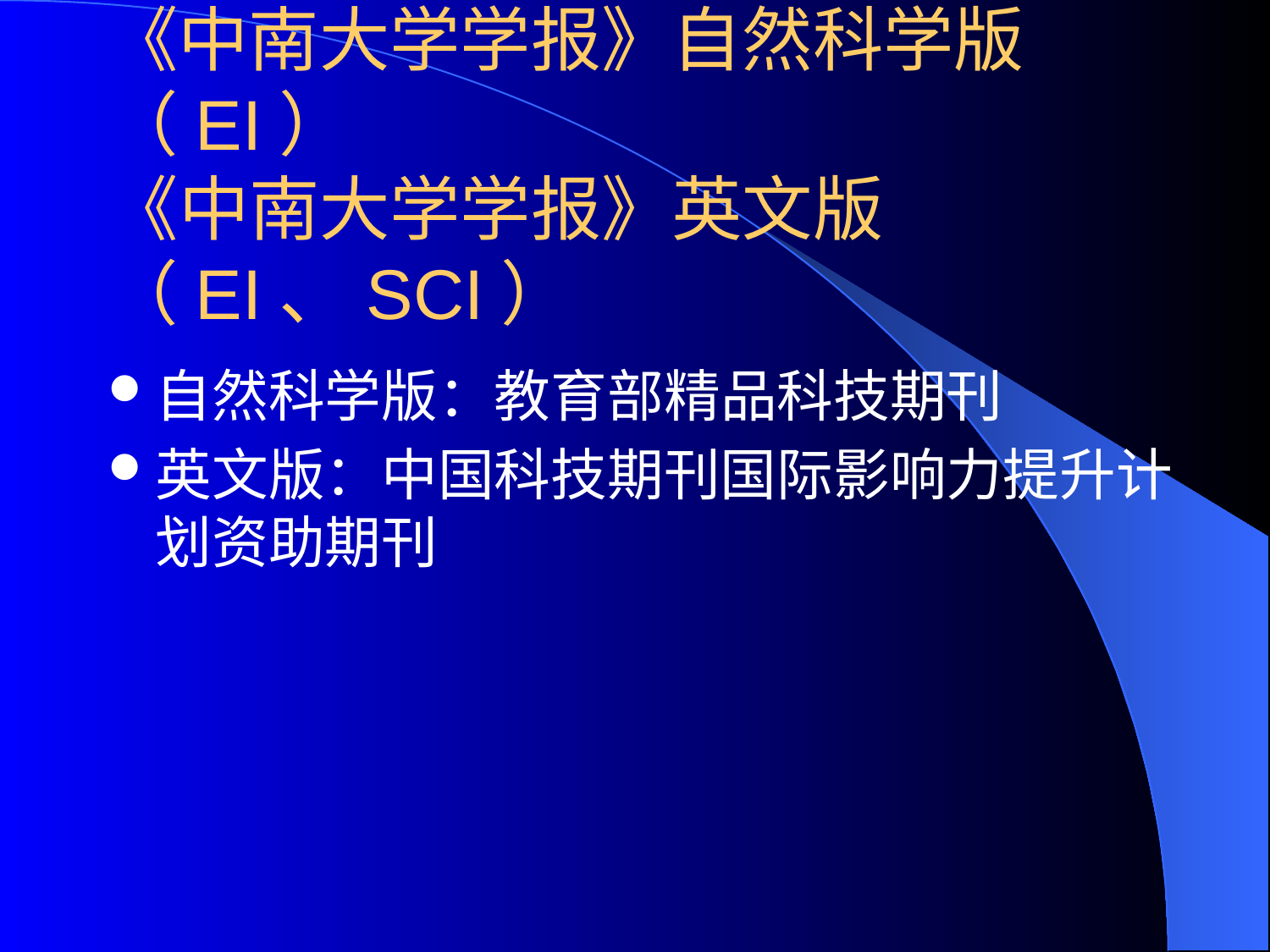

# 《中南大学学报》自然科学版（EI） 《中南大学学报》英文版（EI、SCI）

自然科学版：教育部精品科技期刊
英文版：中国科技期刊国际影响力提升计划资助期刊